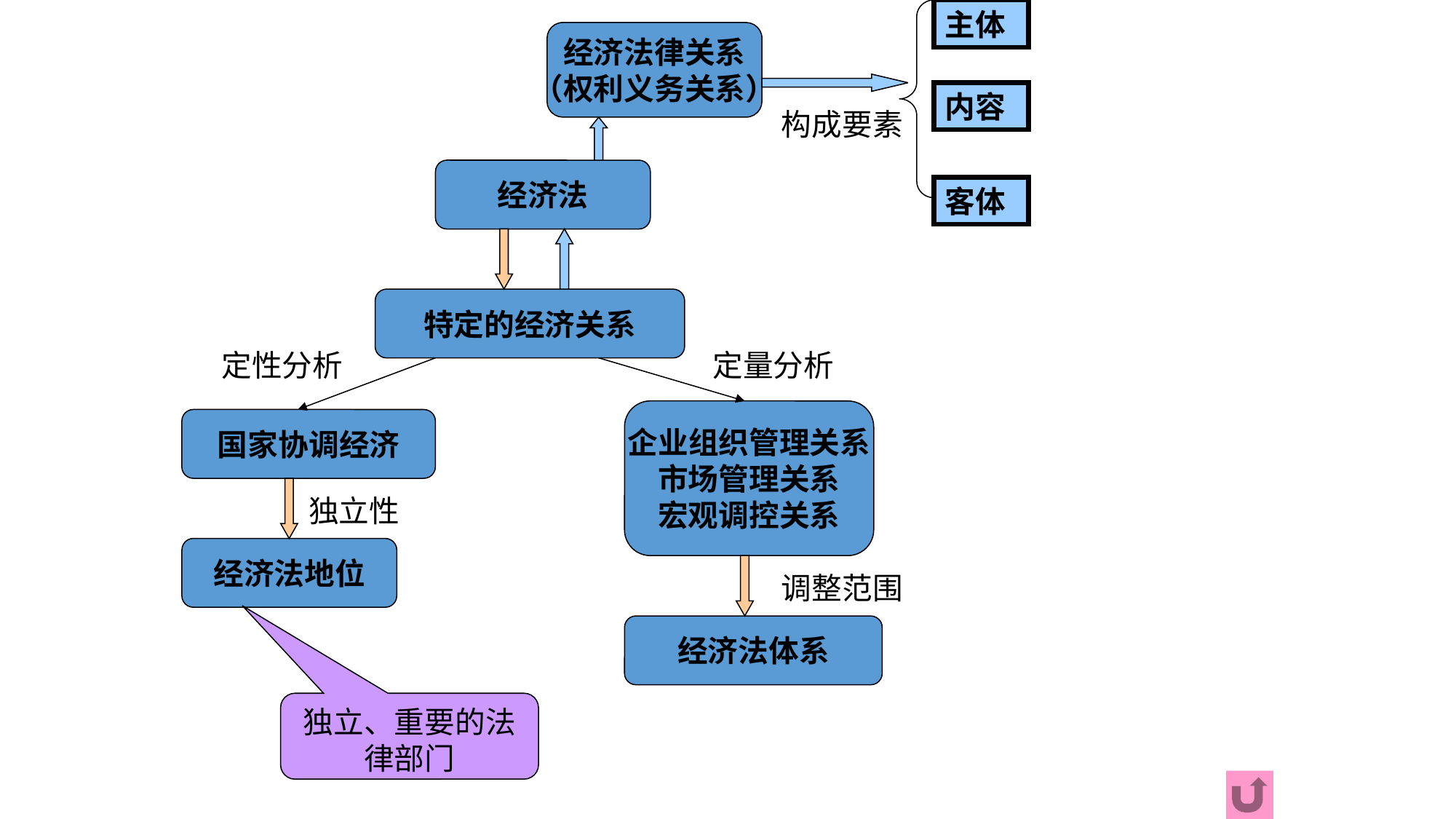

主体
经济法律关系
（权利义务关系）

内容
构成要素

经济法
客体

特定的经济关系
定性分析
定量分析

企业组织管理关系
市场管理关系
宏观调控关系
国家协调经济

独立性
经济法地位

调整范围
经济法体系
独立、重要的法律部门